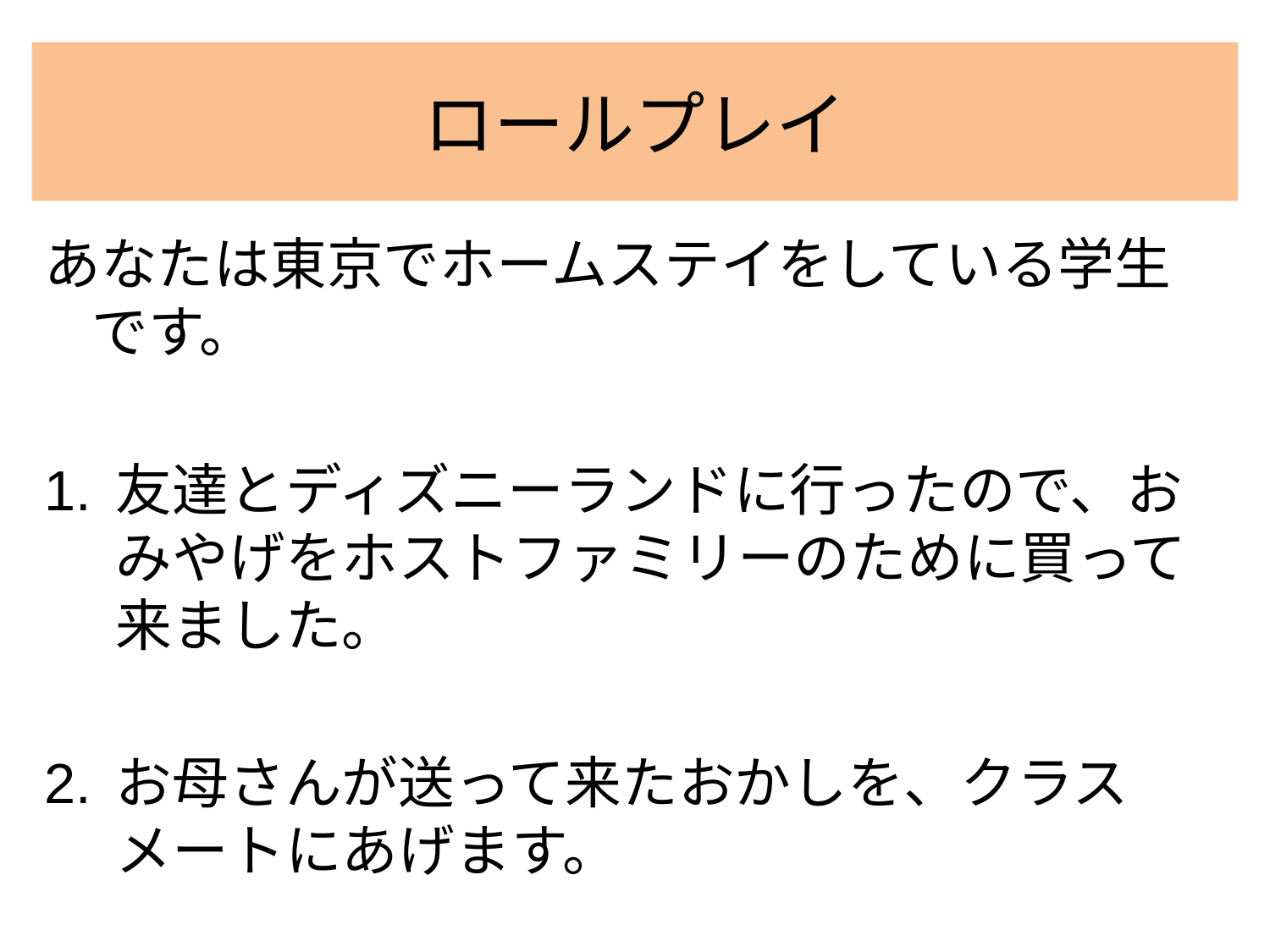

# ロールプレイ
あなたは東京でホームステイをしている学生です。

友達とディズニーランドに行ったので、おみやげをホストファミリーのために買って来ました。

お母さんが送って来たおかしを、クラスメートにあげます。